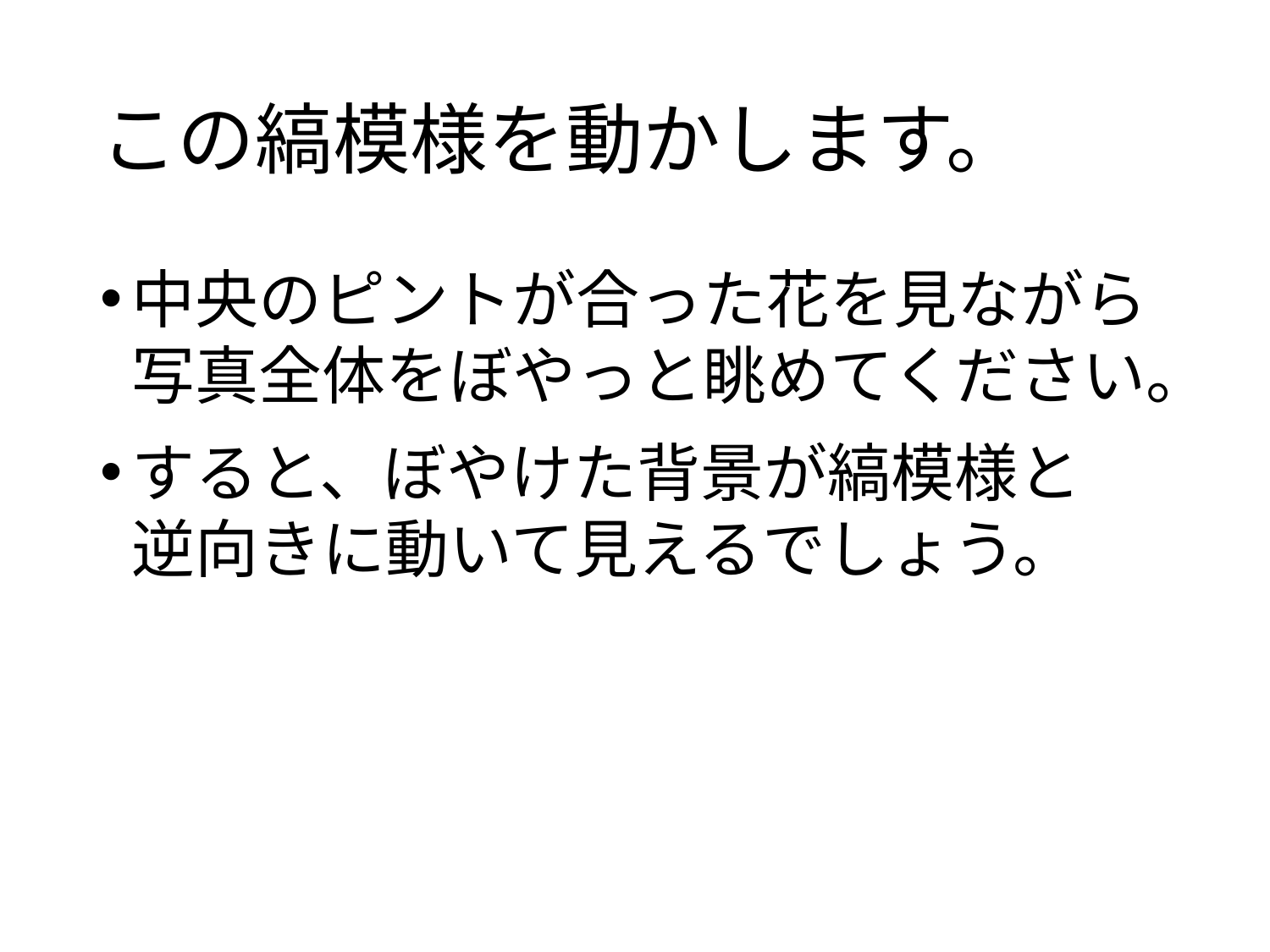

# この縞模様を動かします。
中央のピントが合った花を見ながら写真全体をぼやっと眺めてください。
すると、ぼやけた背景が縞模様と
逆向きに動いて見えるでしょう。